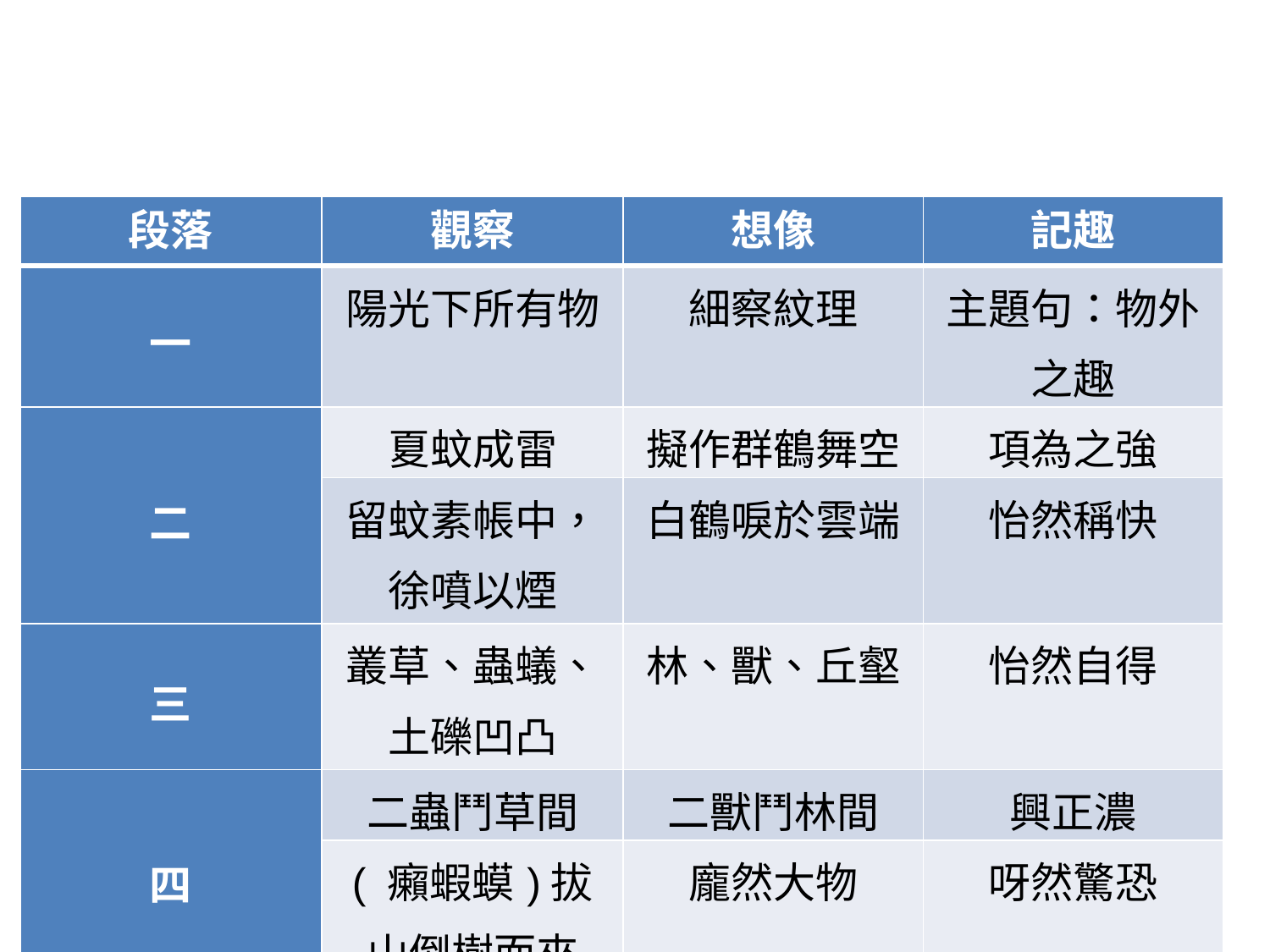

#
| 段落 | 觀察 | 想像 | 記趣 |
| --- | --- | --- | --- |
| 一 | 陽光下所有物 | 細察紋理 | 主題句：物外之趣 |
| 二 | 夏蚊成雷 | 擬作群鶴舞空 | 項為之強 |
|  | 留蚊素帳中，徐噴以煙 | 白鶴唳於雲端 | 怡然稱快 |
| 三 | 叢草、蟲蟻、土礫凹凸 | 林、獸、丘壑 | 怡然自得 |
| 四 | 二蟲鬥草間 | 二獸鬥林間 | 興正濃 |
|  | ( 癩蝦蟆)拔山倒樹而來 | 龐然大物 | 呀然驚恐 |